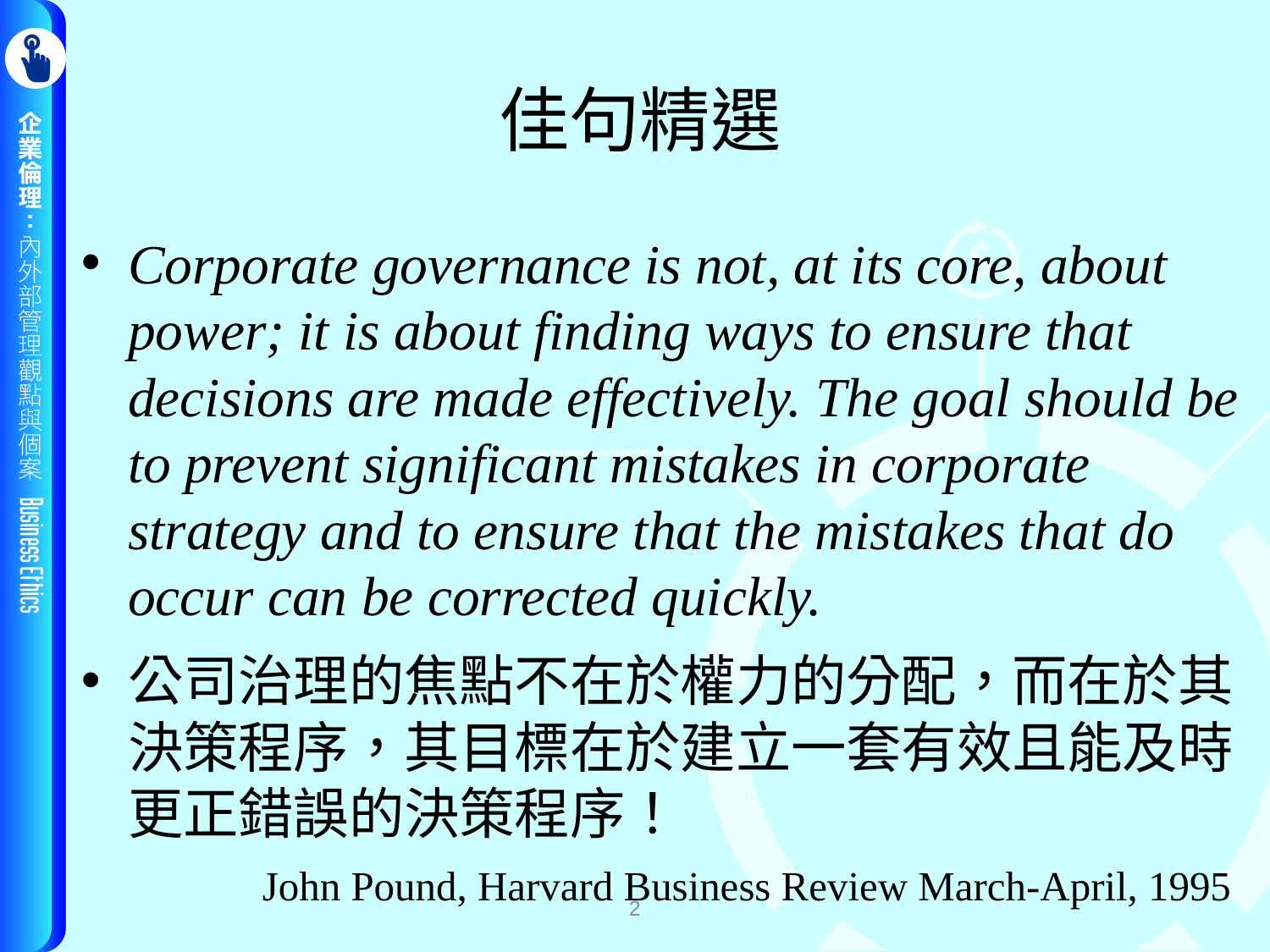

# 佳句精選
Corporate governance is not, at its core, about power; it is about finding ways to ensure that decisions are made effectively. The goal should be to prevent significant mistakes in corporate strategy and to ensure that the mistakes that do occur can be corrected quickly.
公司治理的焦點不在於權力的分配，而在於其決策程序，其目標在於建立一套有效且能及時更正錯誤的決策程序！
John Pound, Harvard Business Review March-April, 1995
2